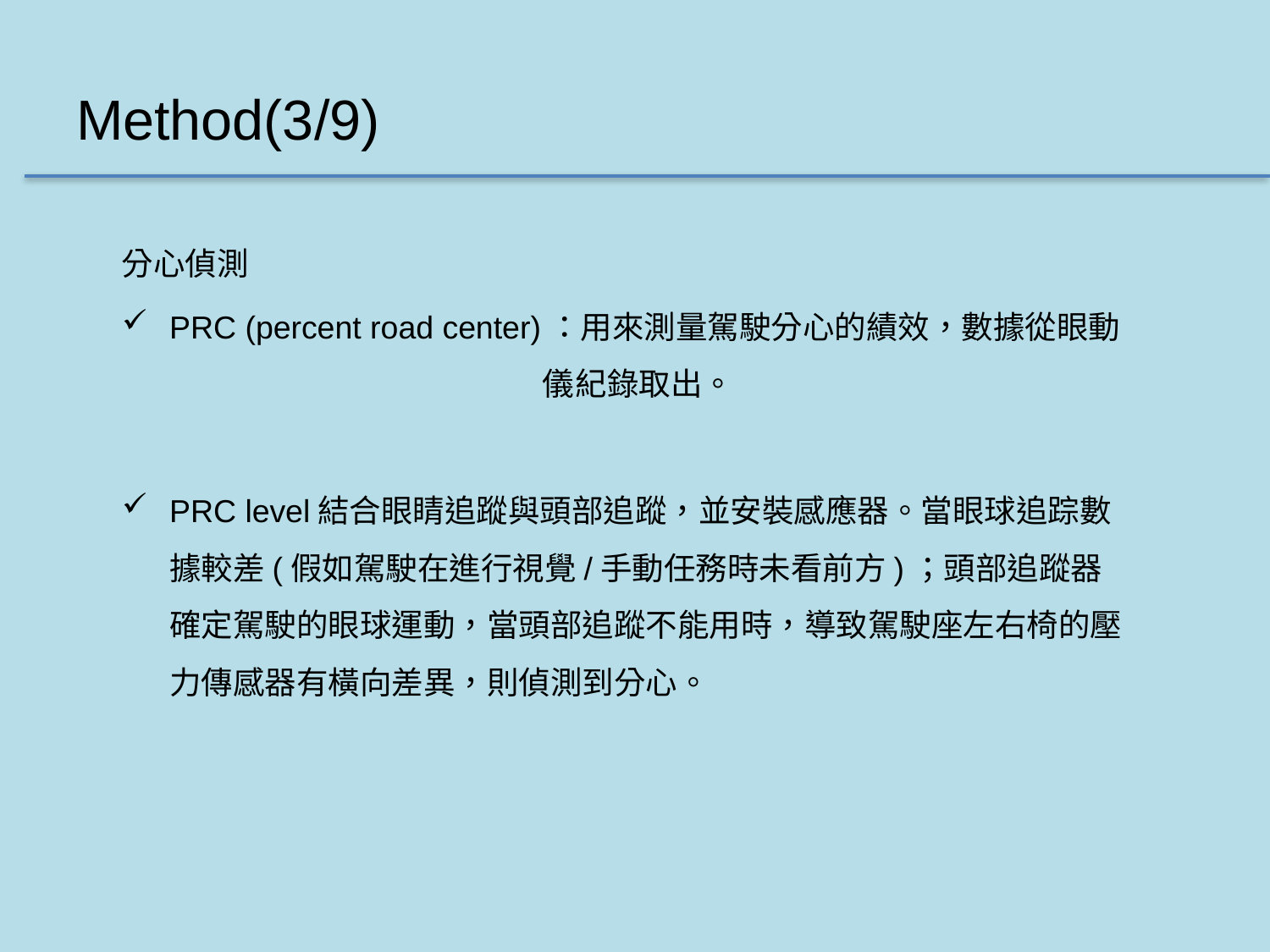

# Method(3/9)
分心偵測
PRC (percent road center)：用來測量駕駛分心的績效，數據從眼動
                                                    儀紀錄取出。

PRC level結合眼睛追蹤與頭部追蹤，並安裝感應器。當眼球追踪數據較差(假如駕駛在進行視覺/手動任務時未看前方)；頭部追蹤器確定駕駛的眼球運動，當頭部追蹤不能用時，導致駕駛座左右椅的壓力傳感器有橫向差異，則偵測到分心。